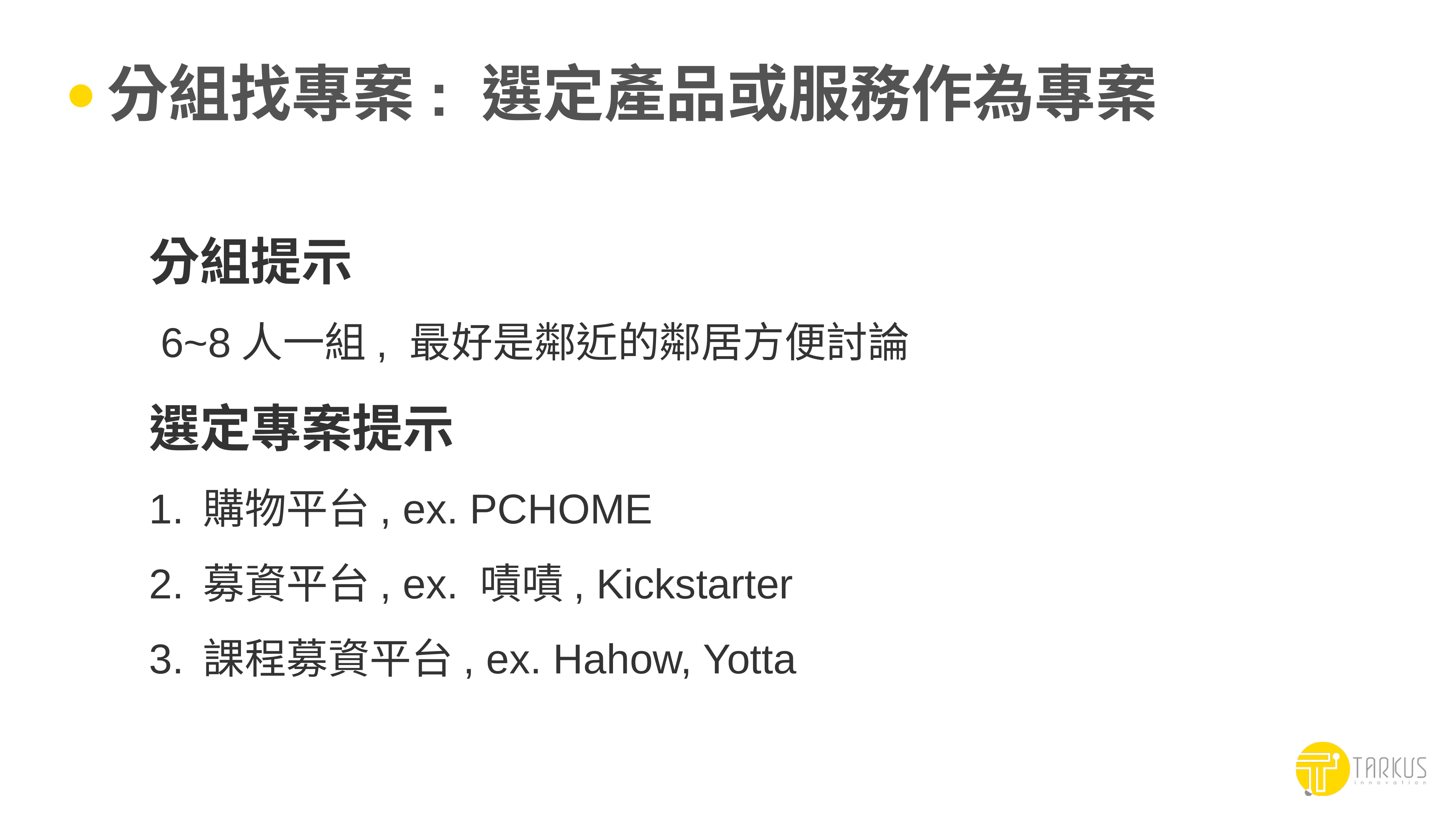

# 分組找專案: 選定產品或服務作為專案
分組提示
 6~8人一組, 最好是鄰近的鄰居方便討論
選定專案提示
 購物平台, ex. PCHOME
 募資平台, ex. 嘖嘖, Kickstarter
 課程募資平台, ex. Hahow, Yotta